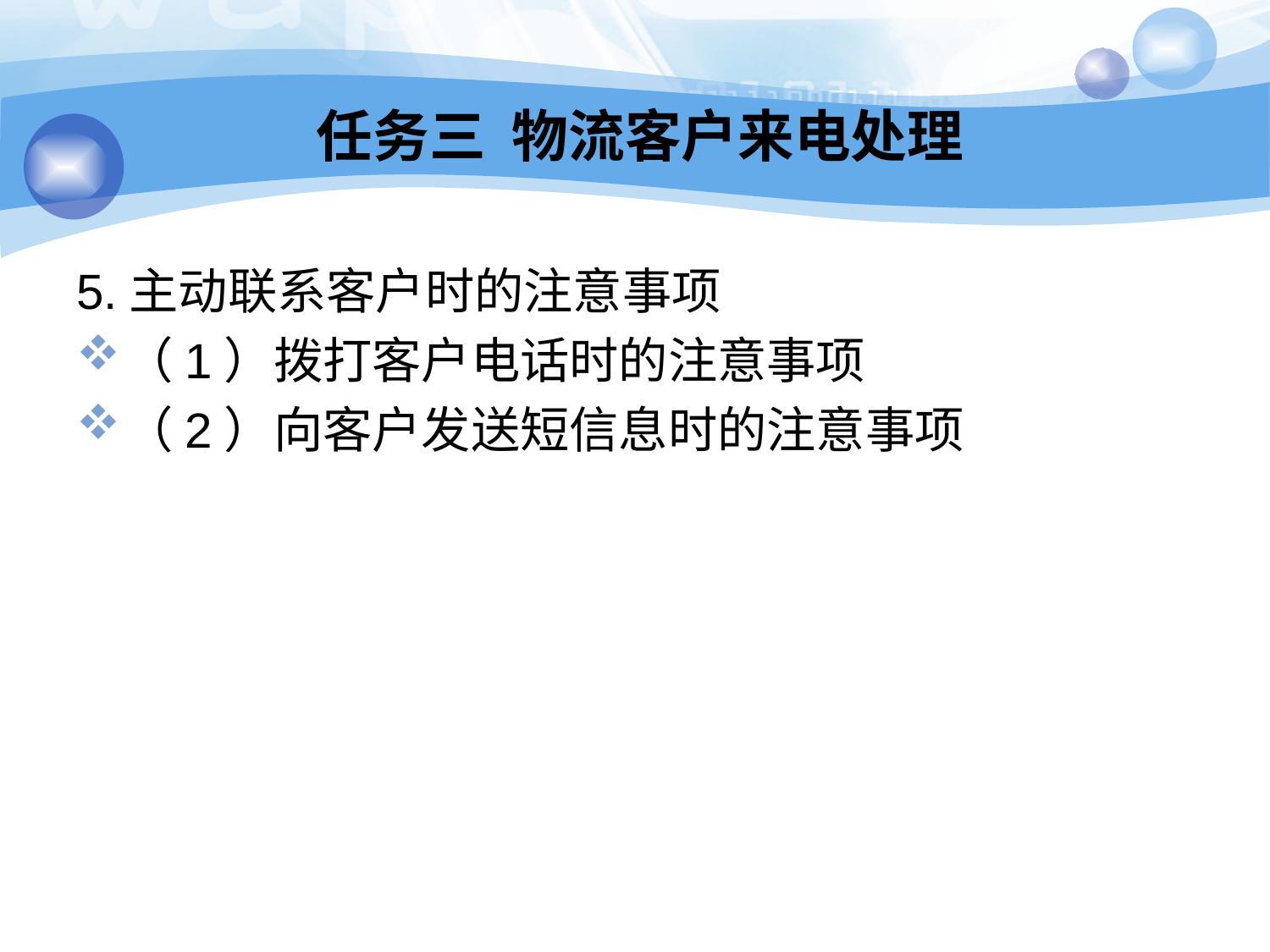

# 任务三  物流客户来电处理
5.主动联系客户时的注意事项
（1）拨打客户电话时的注意事项
（2）向客户发送短信息时的注意事项